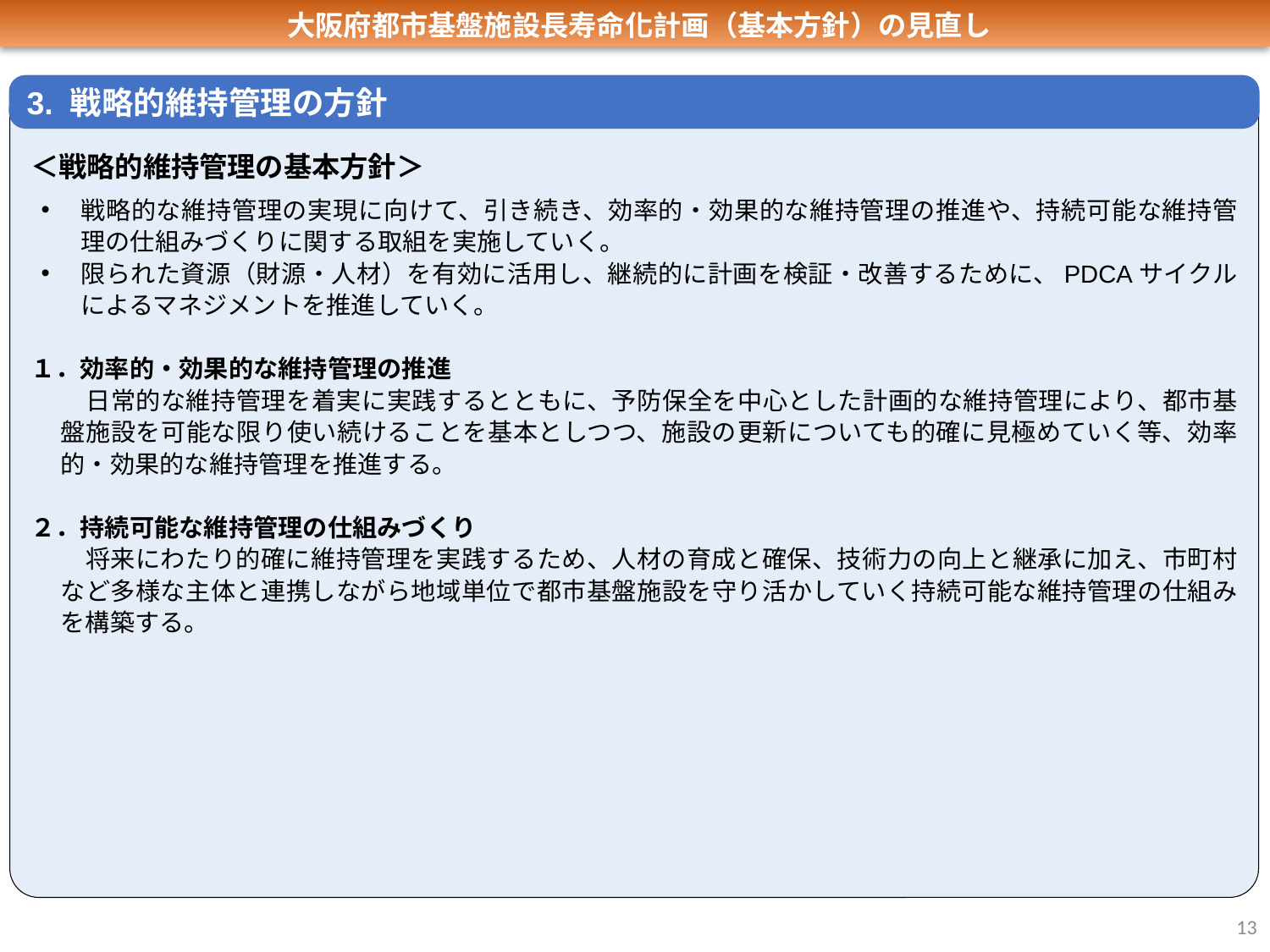

大阪府都市基盤施設長寿命化計画（基本方針）の見直し
3. 戦略的維持管理の方針

＜戦略的維持管理の基本方針＞
戦略的な維持管理の実現に向けて、引き続き、効率的・効果的な維持管理の推進や、持続可能な維持管理の仕組みづくりに関する取組を実施していく。
限られた資源（財源・人材）を有効に活用し、継続的に計画を検証・改善するために、PDCAサイクルによるマネジメントを推進していく。

１．効率的・効果的な維持管理の推進
　日常的な維持管理を着実に実践するとともに、予防保全を中心とした計画的な維持管理により、都市基盤施設を可能な限り使い続けることを基本としつつ、施設の更新についても的確に見極めていく等、効率的・効果的な維持管理を推進する。

２．持続可能な維持管理の仕組みづくり
　将来にわたり的確に維持管理を実践するため、人材の育成と確保、技術力の向上と継承に加え、市町村など多様な主体と連携しながら地域単位で都市基盤施設を守り活かしていく持続可能な維持管理の仕組みを構築する。

13